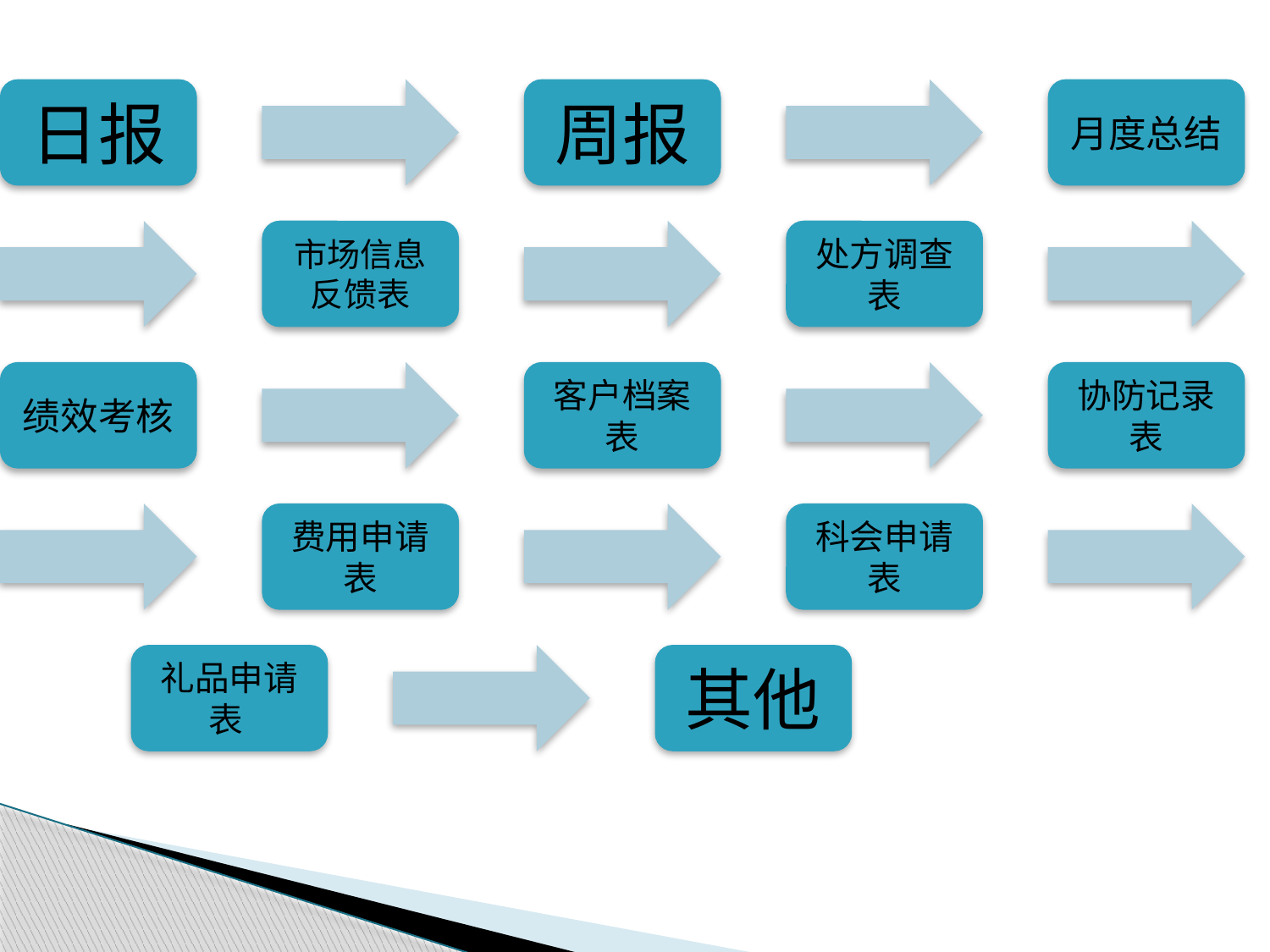

日报
周报
月度总结
处方调查表
市场信息反馈表
绩效考核
客户档案表
协防记录表
科会申请表
费用申请表
礼品申请表
其他